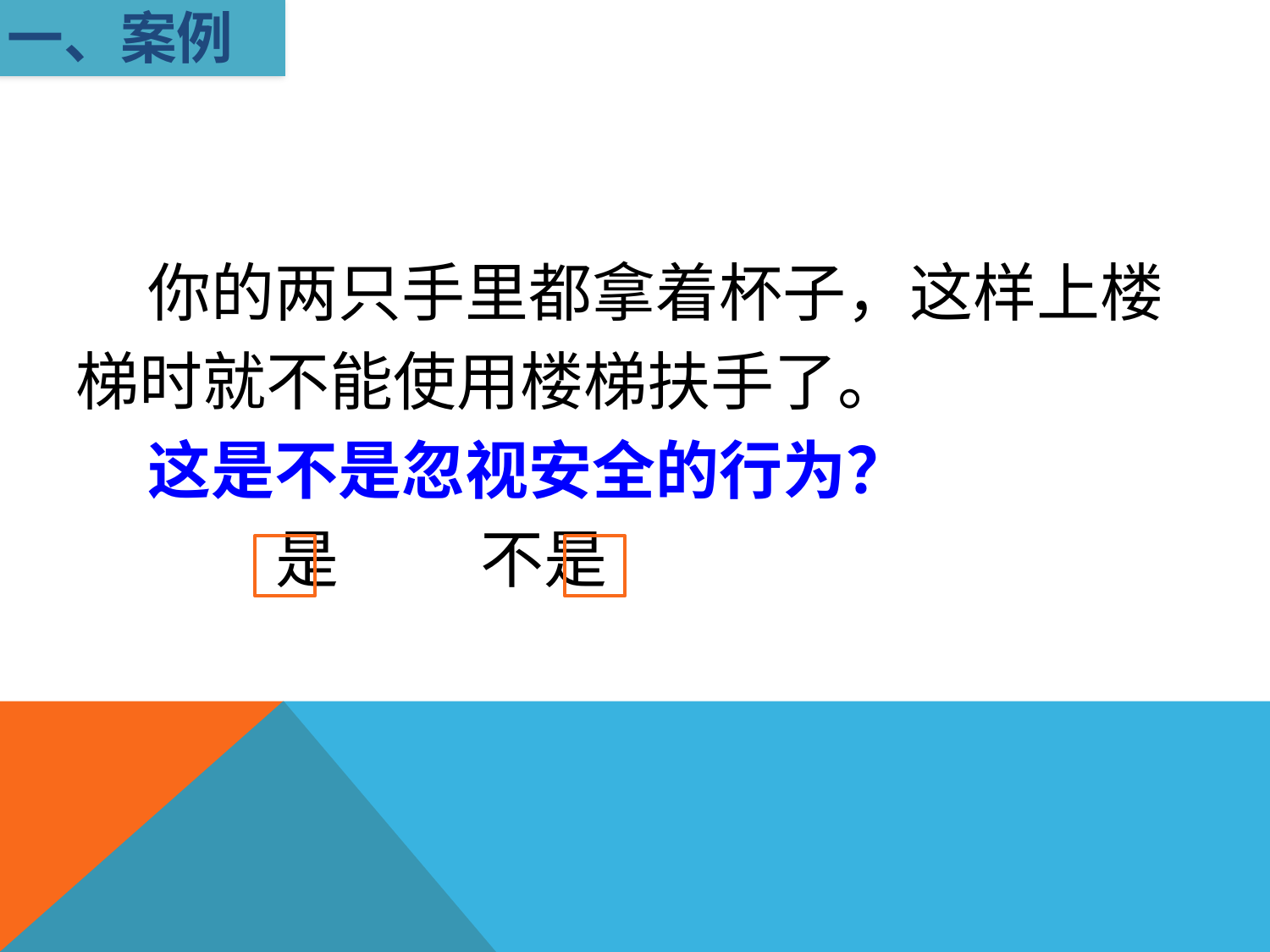

一、案例

    你的两只手里都拿着杯子，这样上楼
梯时就不能使用楼梯扶手了。
    这是不是忽视安全的行为？
             是          不是